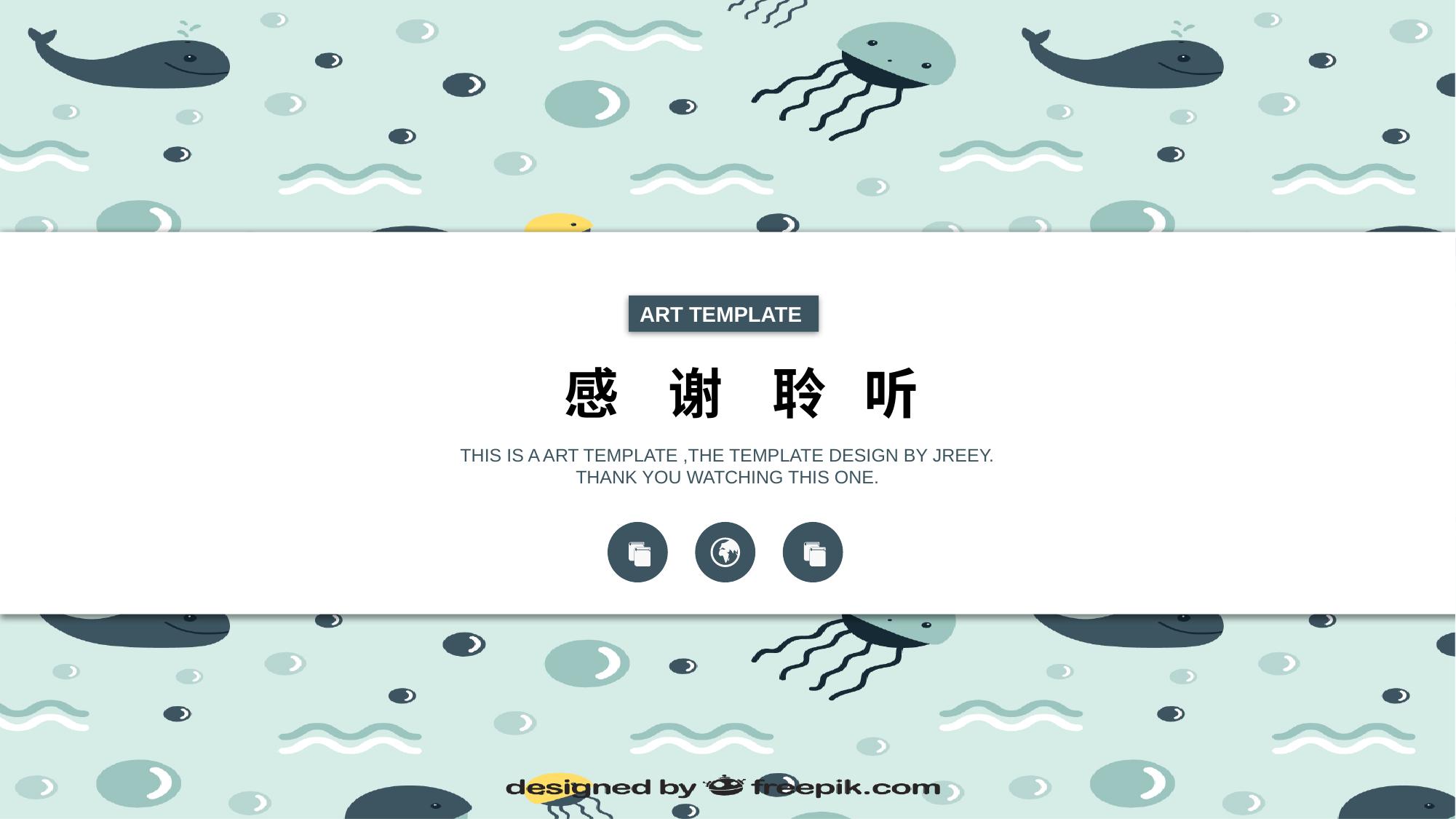

ART TEMPLATE
 感    谢    聆   听
THIS IS A ART TEMPLATE ,THE TEMPLATE DESIGN BY JREEY. THANK YOU WATCHING THIS ONE.